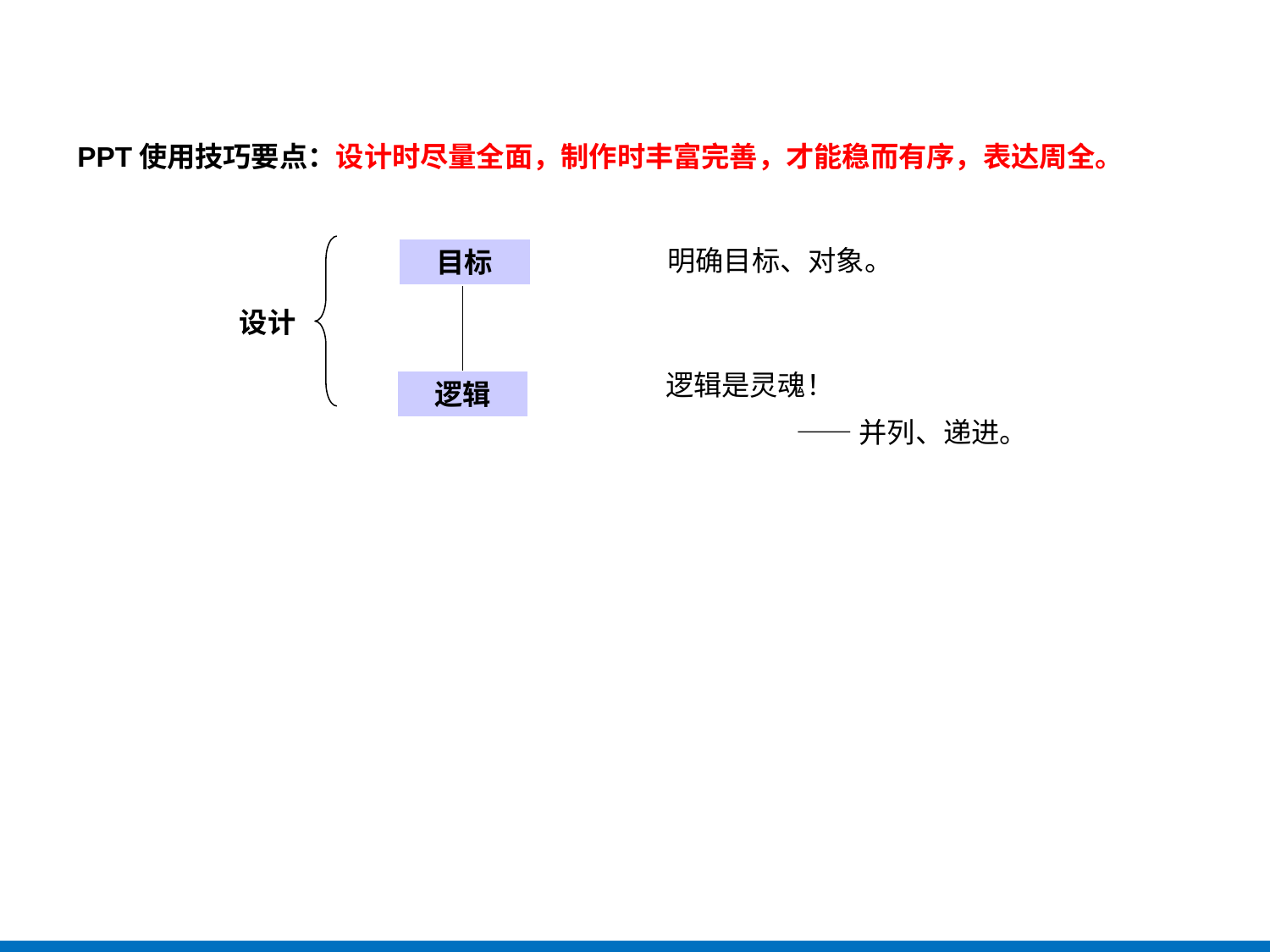

PPT使用技巧要点：设计时尽量全面，制作时丰富完善，才能稳而有序，表达周全。

明确目标、对象。
目标
逻辑是灵魂！
逻辑
——并列、递进。
设计